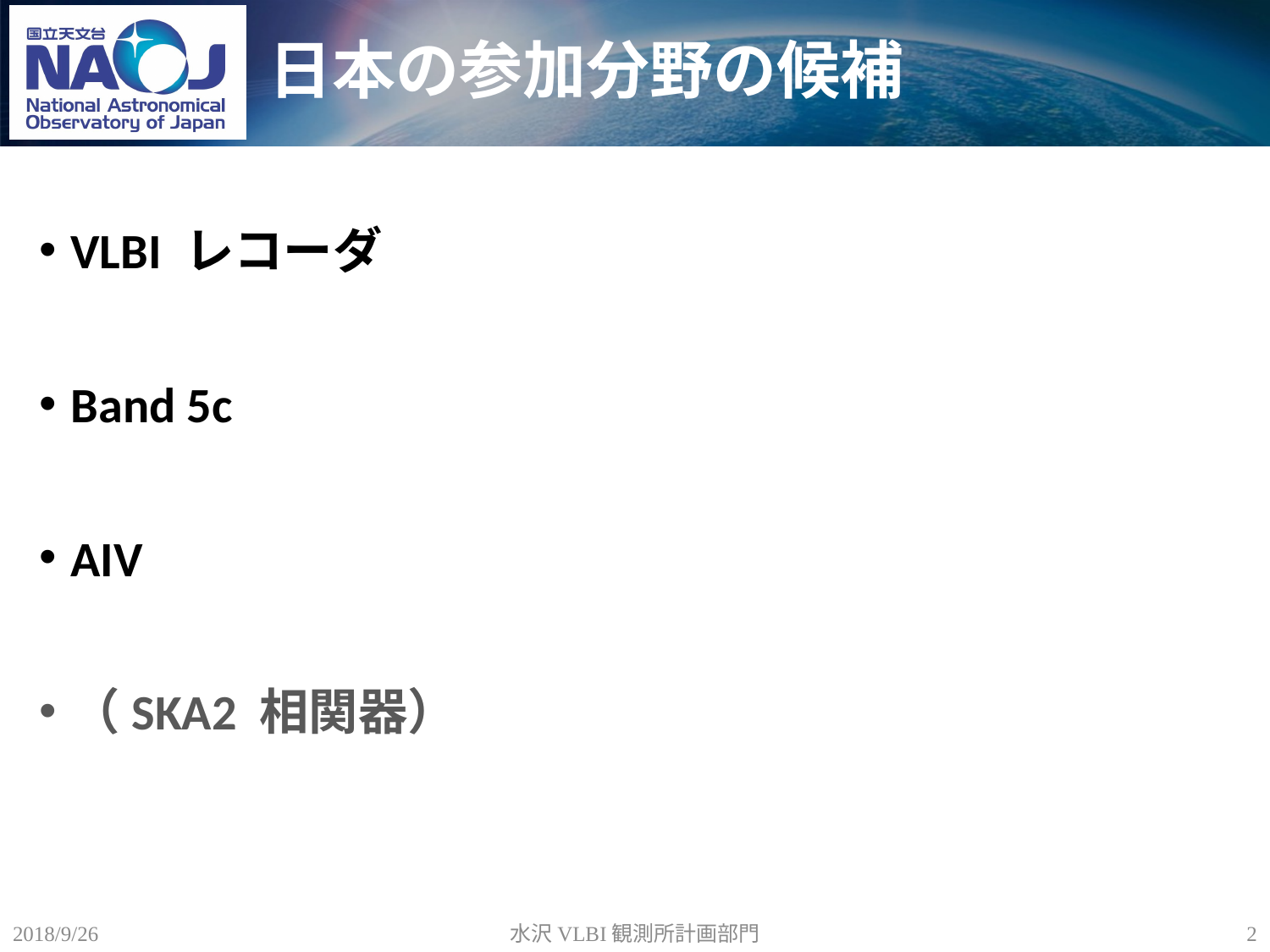

# 日本の参加分野の候補
VLBI レコーダ

Band 5c

AIV

（SKA2 相関器）

2018/9/26
水沢VLBI観測所計画部門
2